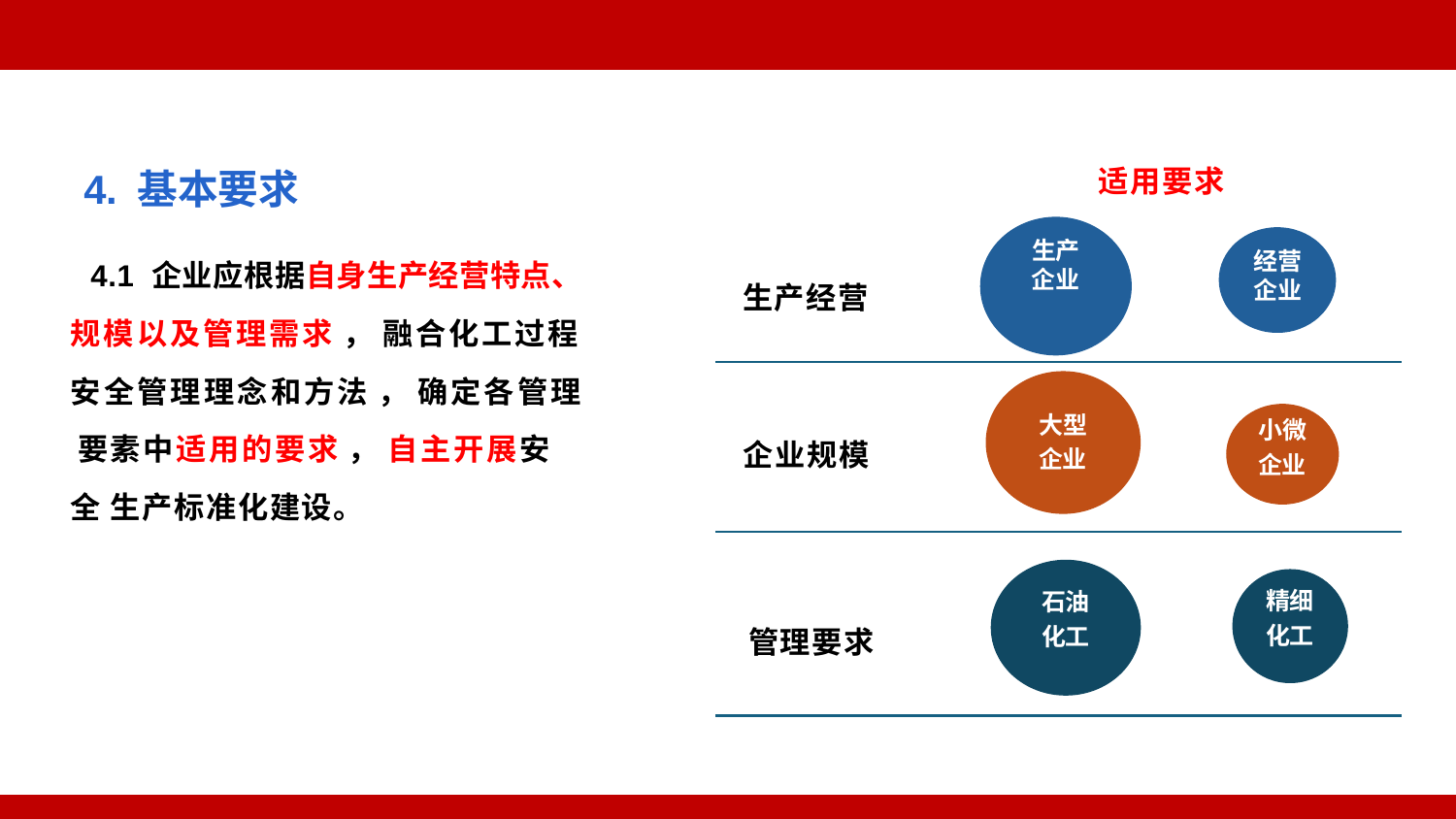

4. 基本要求

4.1 企业应根据自身生产经营特点、
规模以及管理需求 ， 融合化工过程 安全管理理念和方法 ， 确定各管理 要素中适用的要求 ， 自主开展安全 生产标准化建设。

适用要求

生产
企业

经营
企业

生产经营
| 企业规模 | 大型 企业 | 小微 企业 |
| --- | --- | --- |
| 管理要求 | 石油 化工 | 精细 化工 |